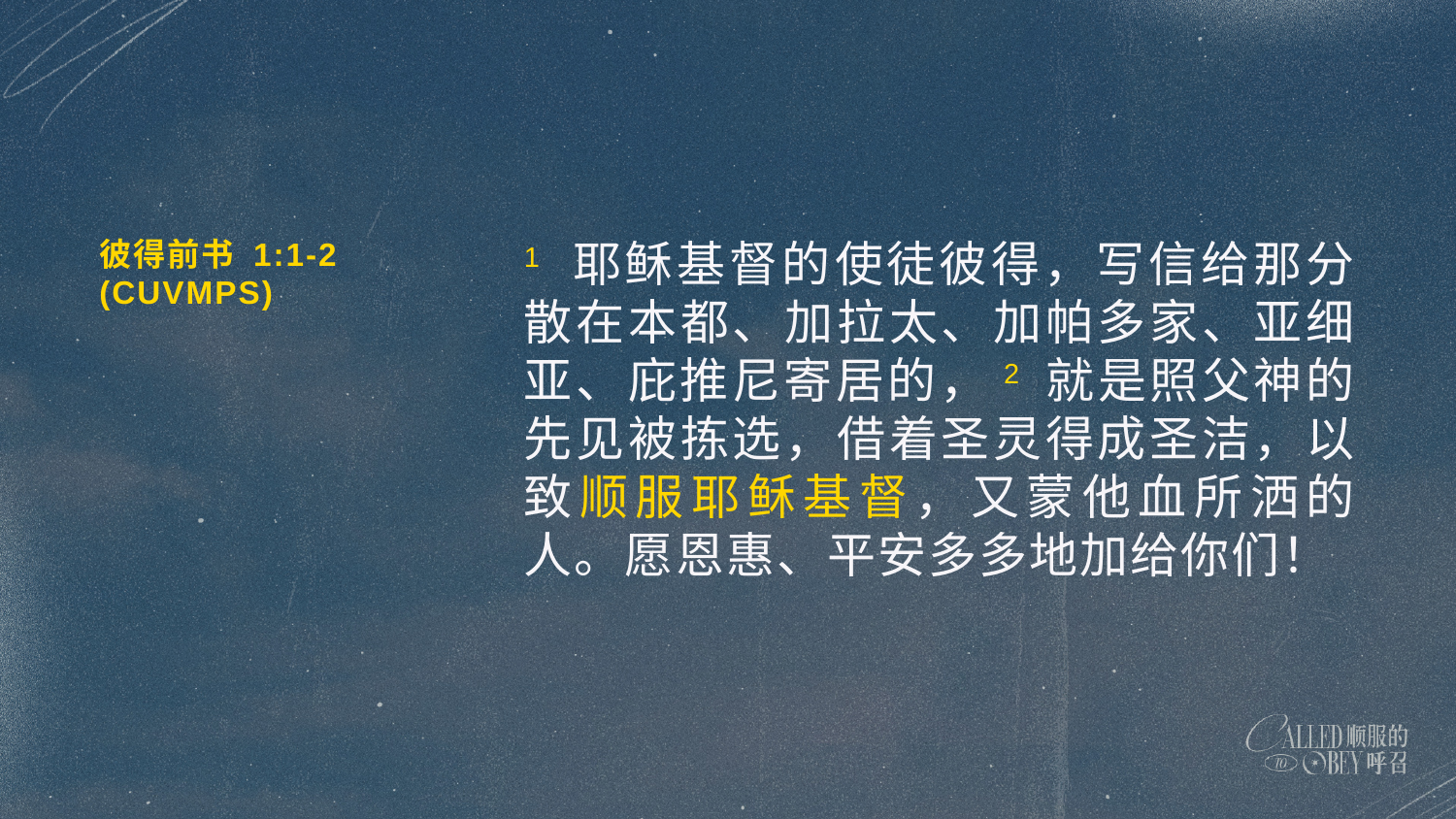

1 耶稣基督的使徒彼得，写信给那分散在本都、加拉太、加帕多家、亚细亚、庇推尼寄居的，2 就是照父神的先见被拣选，借着圣灵得成圣洁，以致顺服耶稣基督，又蒙他血所洒的人。愿恩惠、平安多多地加给你们！
彼得前书 1:1-2 (CUVMPS)